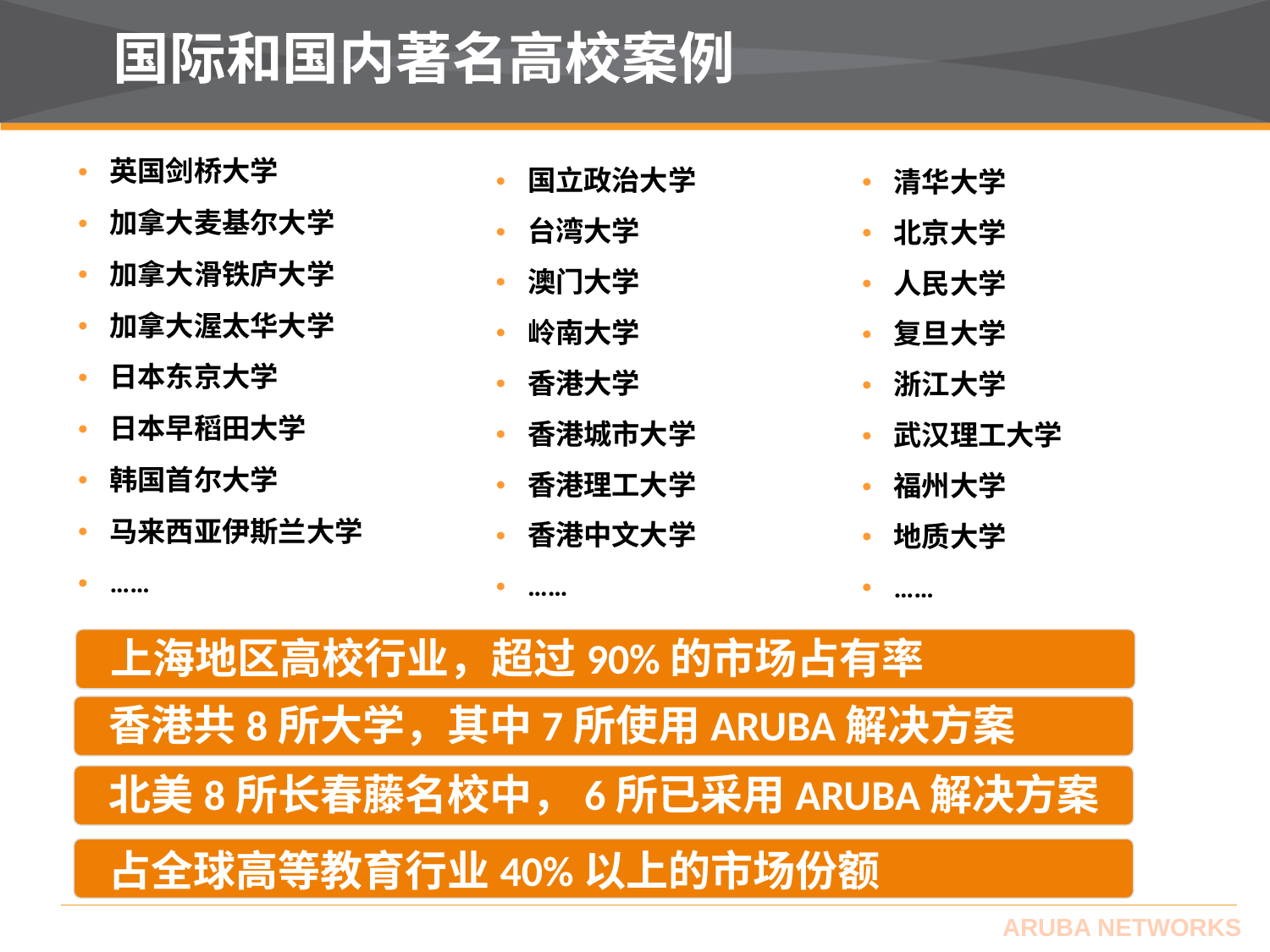

# 国际和国内著名高校案例
国立政治大学
台湾大学
澳门大学
岭南大学
香港大学
香港城市大学
香港理工大学
香港中文大学
……
清华大学
北京大学
人民大学
复旦大学
浙江大学
武汉理工大学
福州大学
地质大学
……
英国剑桥大学
加拿大麦基尔大学
加拿大滑铁庐大学
加拿大渥太华大学
日本东京大学
日本早稻田大学
韩国首尔大学
马来西亚伊斯兰大学
……
上海地区高校行业，超过90%的市场占有率

香港共8所大学，其中7所使用ARUBA解决方案

北美8所长春藤名校中，6所已采用ARUBA解决方案

占全球高等教育行业40%以上的市场份额